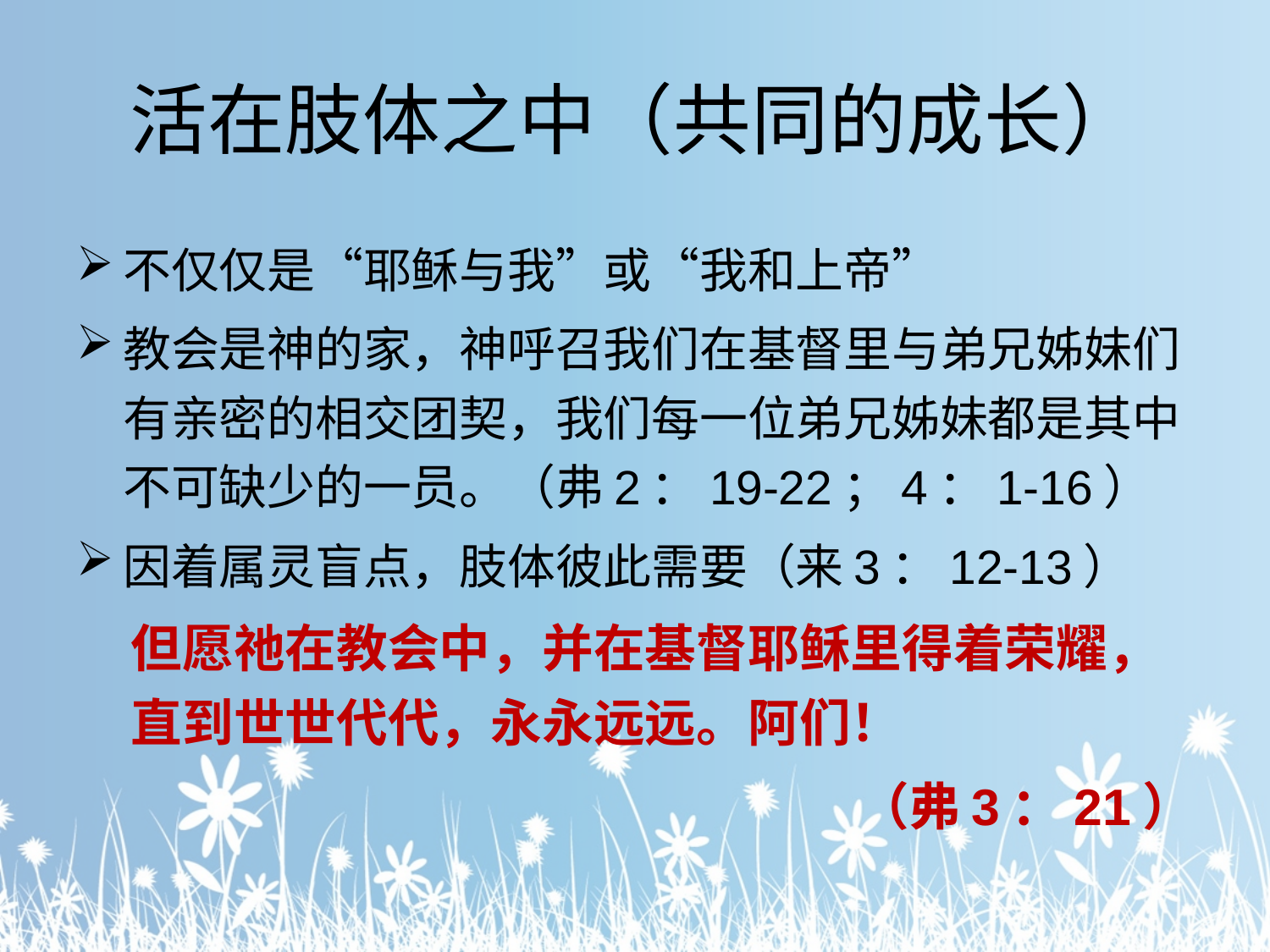

# 活在肢体之中（共同的成长）
不仅仅是“耶稣与我”或“我和上帝”
教会是神的家，神呼召我们在基督里与弟兄姊妹们有亲密的相交团契，我们每一位弟兄姊妹都是其中不可缺少的一员。（弗2：19-22；4：1-16）
因着属灵盲点，肢体彼此需要（来3：12-13）
但愿祂在教会中，并在基督耶稣里得着荣耀，直到世世代代，永永远远。阿们！
（弗3：21）